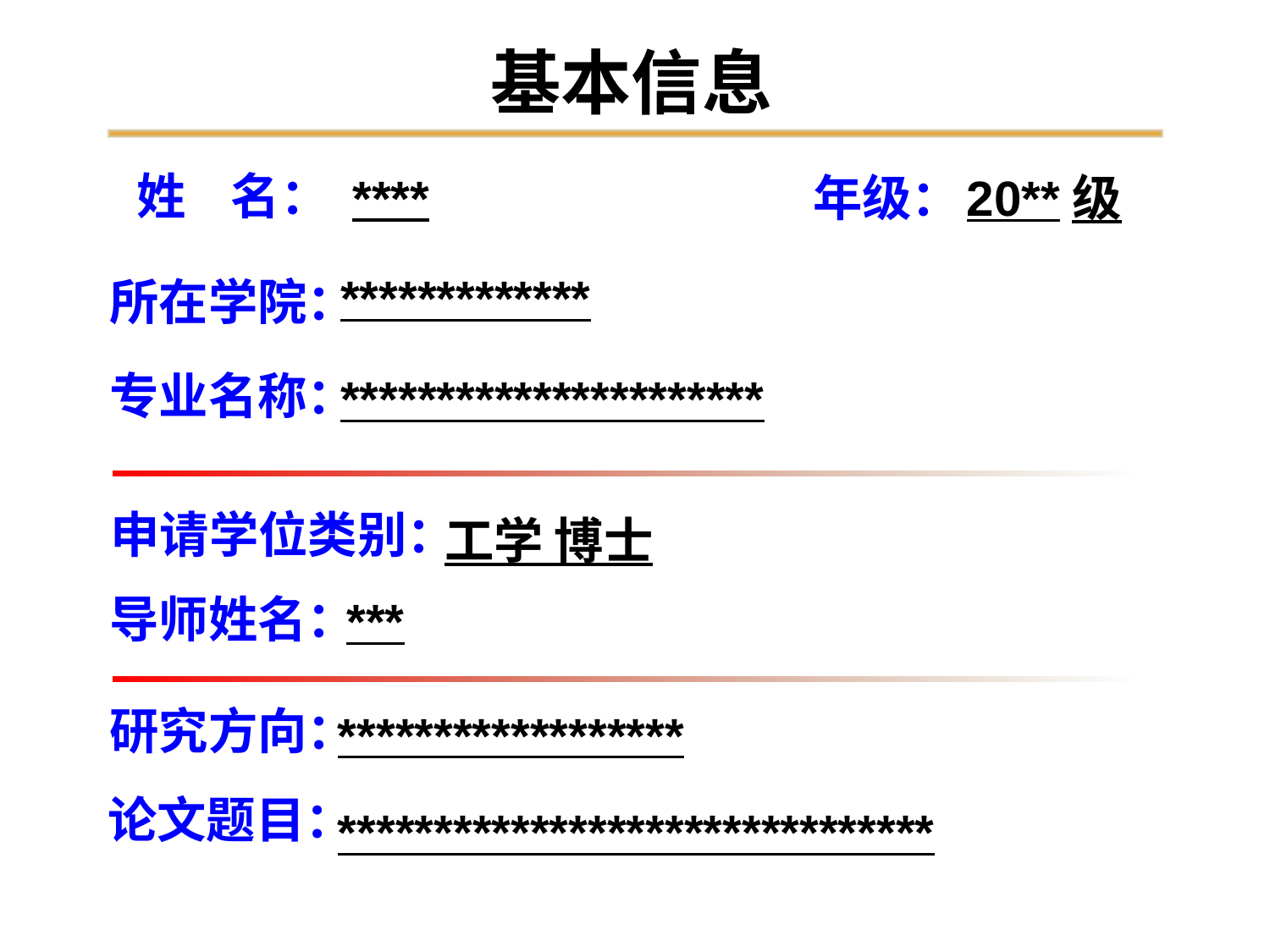

基本信息

姓    名：
****
年级：
20**级
*************
所在学院：
专业名称：
**********************

申请学位类别：
工学 博士
导师姓名：
***

研究方向：
******************
论文题目：
*******************************